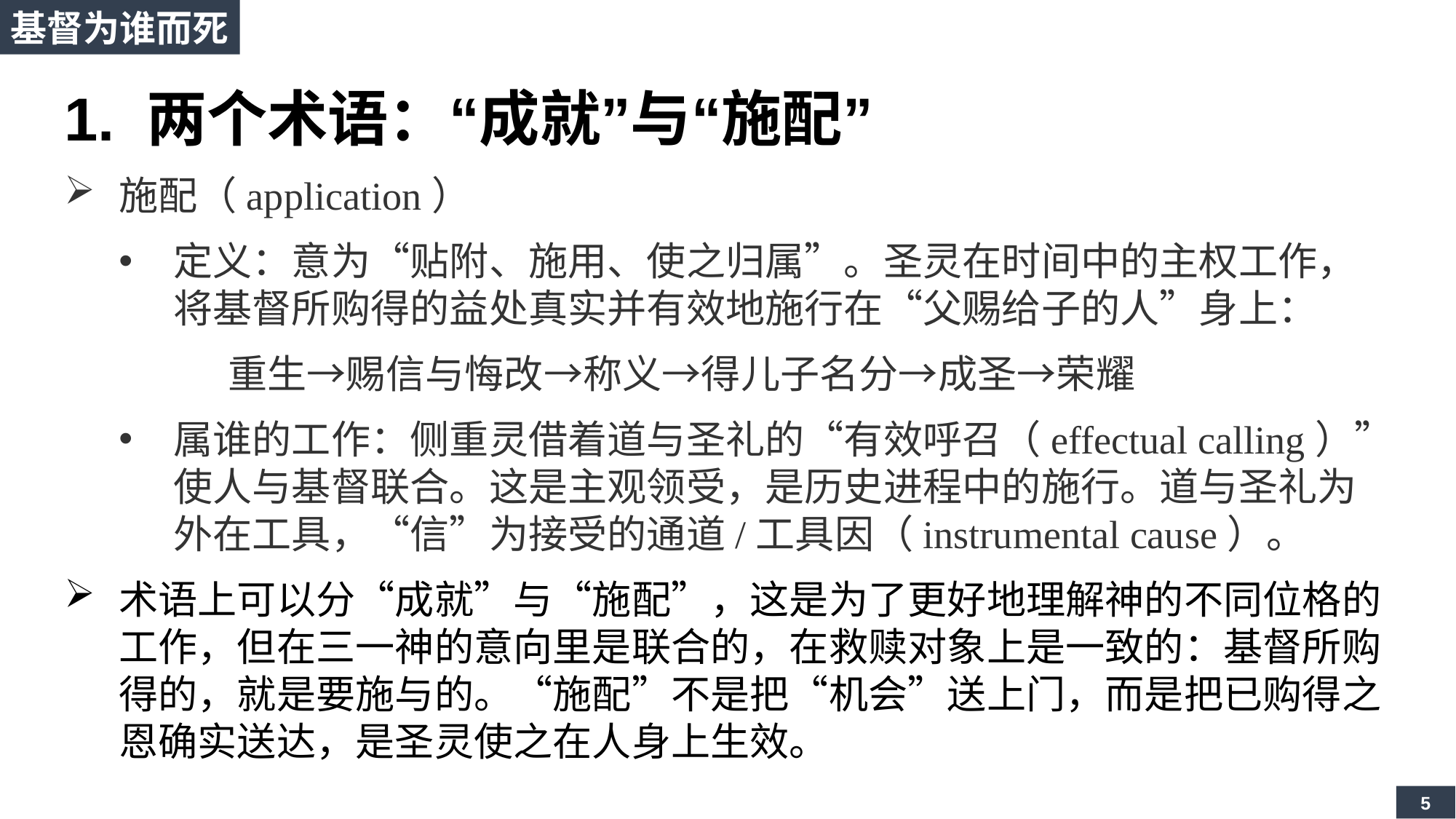

基督为谁而死
1. 两个术语：“成就”与“施配”
施配（application）
定义：意为“贴附、施用、使之归属”。圣灵在时间中的主权工作，将基督所购得的益处真实并有效地施行在“父赐给子的人”身上：
	重生→赐信与悔改→称义→得儿子名分→成圣→荣耀
属谁的工作：侧重灵借着道与圣礼的“有效呼召（effectual calling）”使人与基督联合。这是主观领受，是历史进程中的施行。道与圣礼为外在工具，“信”为接受的通道/工具因（instrumental cause）。
术语上可以分“成就”与“施配”，这是为了更好地理解神的不同位格的工作，但在三一神的意向里是联合的，在救赎对象上是一致的：基督所购得的，就是要施与的。“施配”不是把“机会”送上门，而是把已购得之恩确实送达，是圣灵使之在人身上生效。
5